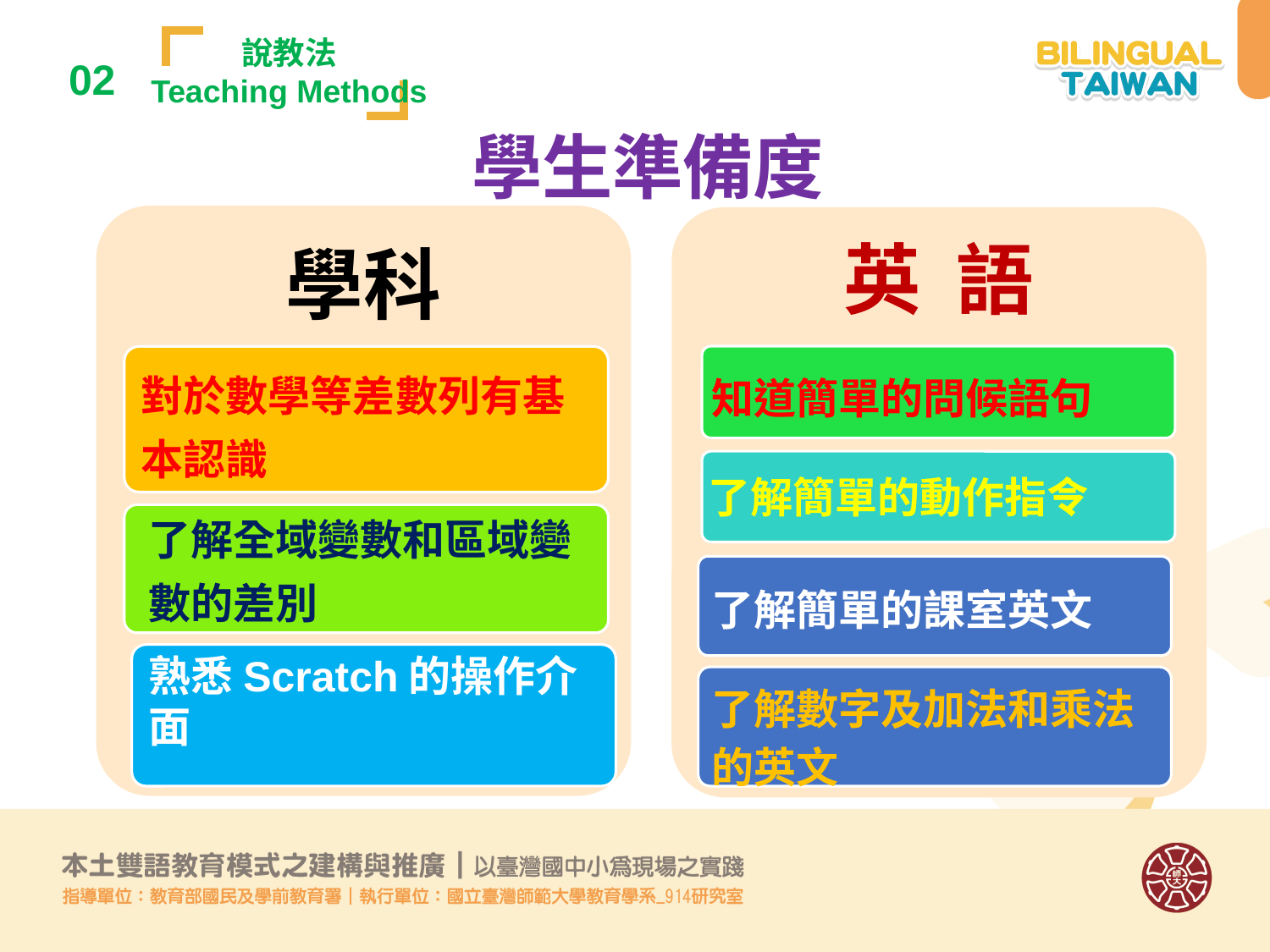

說教法
Teaching Methods

02
學生準備度

學科
英  語

知道簡單的問候語句
對於數學等差數列有基本認識
了解簡單的動作指令

了解全域變數和區域變數的差別
了解簡單的課室英文

熟悉Scratch的操作介面

了解數字及加法和乘法的英文